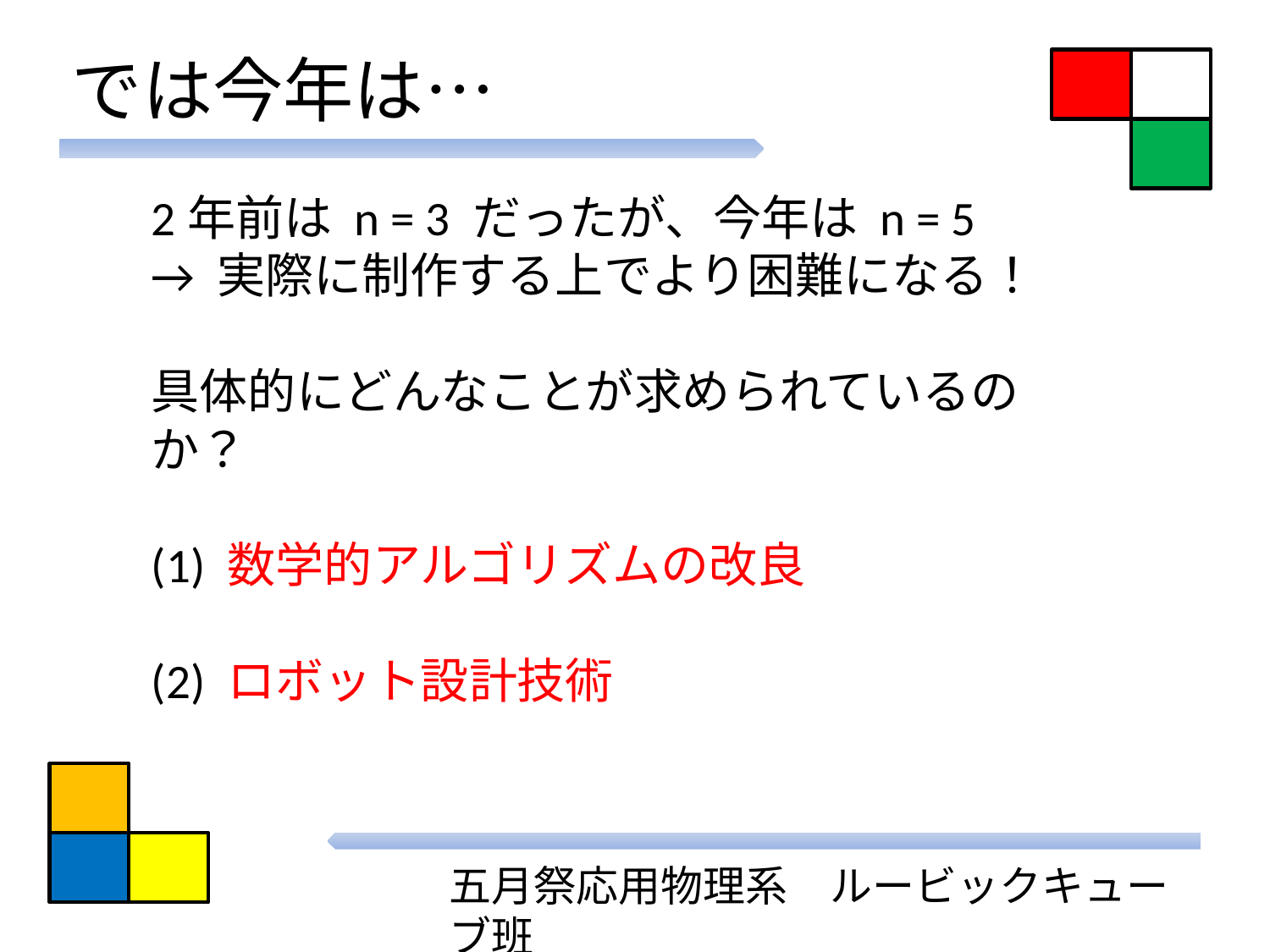

では今年は…

# 2年前は n = 3 だったが、今年は n = 5 → 実際に制作する上でより困難になる！ 具体的にどんなことが求められているのか？ (1) 数学的アルゴリズムの改良 (2) ロボット設計技術

五月祭応用物理系　ルービックキューブ班